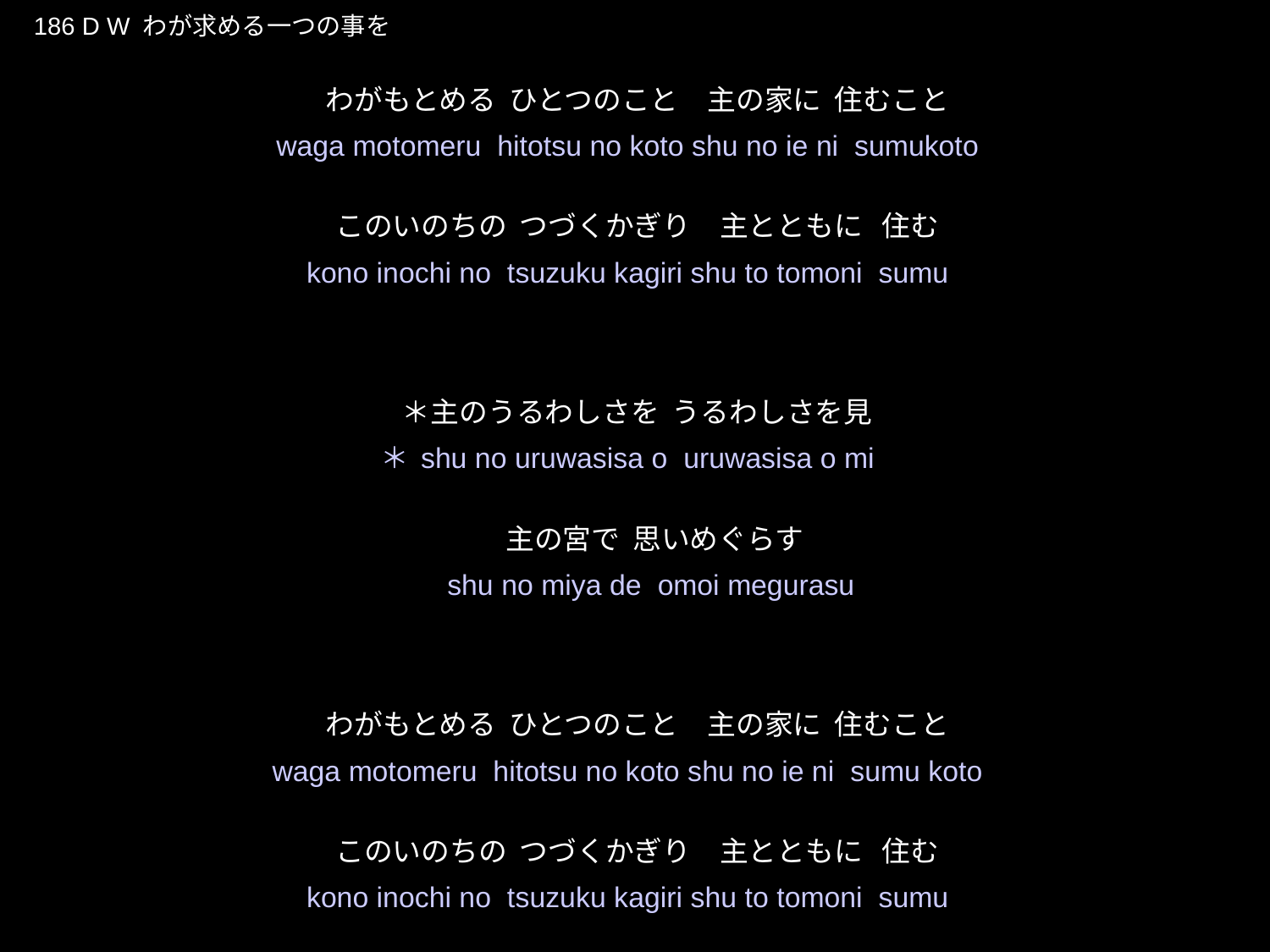

わがもとめるひとつのことを
★W
186 D W わが求める一つの事を
わがもとめる  ひとつのこと　主の家に  住むこと
このいのちの  つづくかぎり　主とともに   住む
＊主のうるわしさを  うるわしさを見
　 主の宮で  思いめぐらす
わがもとめる  ひとつのこと　主の家に  住むこと
このいのちの  つづくかぎり　主とともに   住む
★３
waga motomeru  hitotsu no koto shu no ie ni  sumukoto
kono inochi no  tsuzuku kagiri shu to tomoni  sumu
＊shu no uruwasisa o  uruwasisa o mi
　 shu no miya de  omoi megurasu
waga motomeru  hitotsu no koto shu no ie ni  sumu koto
kono inochi no  tsuzuku kagiri shu to tomoni  sumu